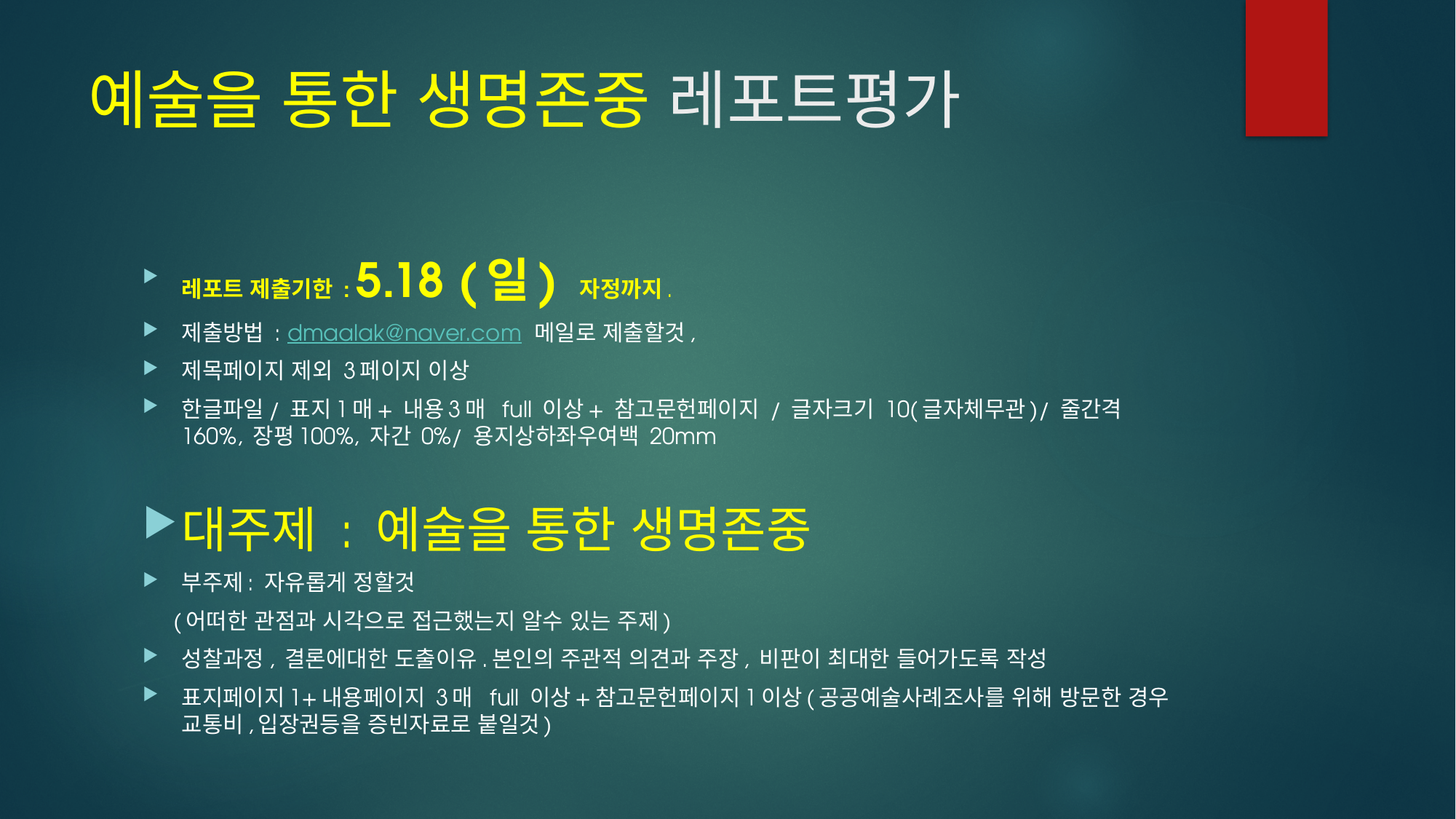

# 예술을 통한 생명존중 레포트평가
레포트 제출기한 : 5.18 (일) 자정까지.
제출방법 : dmaalak@naver.com 메일로 제출할것,
제목페이지 제외 3페이지 이상
한글파일/ 표지1매+ 내용3매  full 이상+ 참고문헌페이지 / 글자크기 10(글자체무관)/ 줄간격 160%, 장평100%, 자간 0%/ 용지상하좌우여백 20mm

대주제 : 예술을 통한 생명존중
부주제: 자유롭게 정할것
     (어떠한 관점과 시각으로 접근했는지 알수 있는 주제)
성찰과정, 결론에대한 도출이유.본인의 주관적 의견과 주장, 비판이 최대한 들어가도록 작성
표지페이지1+내용페이지 3매  full 이상+참고문헌페이지1이상(공공예술사례조사를 위해 방문한 경우 교통비,입장권등을 증빈자료로 붙일것)